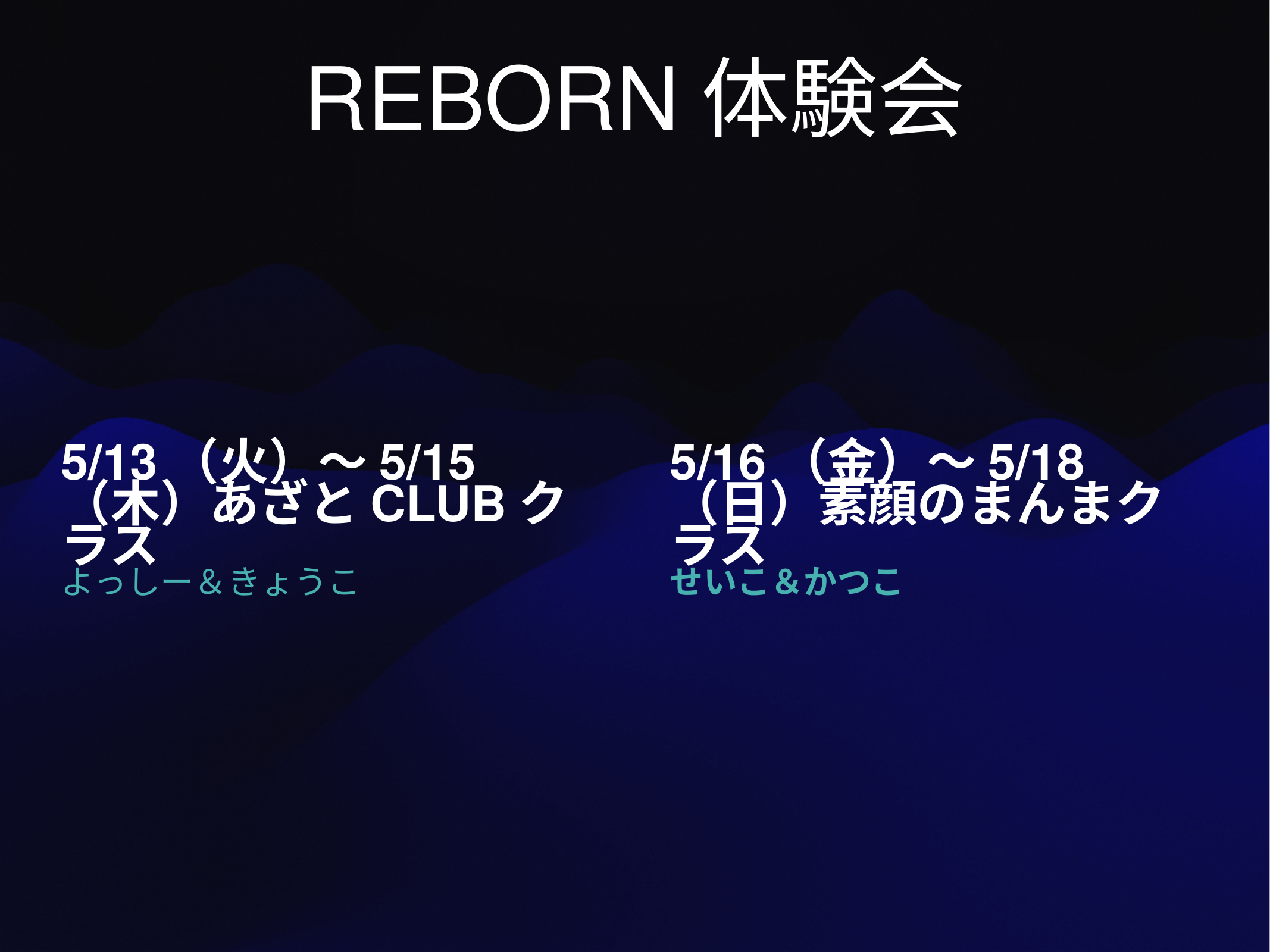

REBORN体験会
5/13（火）～5/15（木）あざとCLUBクラス
よっしー＆きょうこ
5/16（金）～5/18（日）素顔のまんまクラス
せいこ＆かつこ